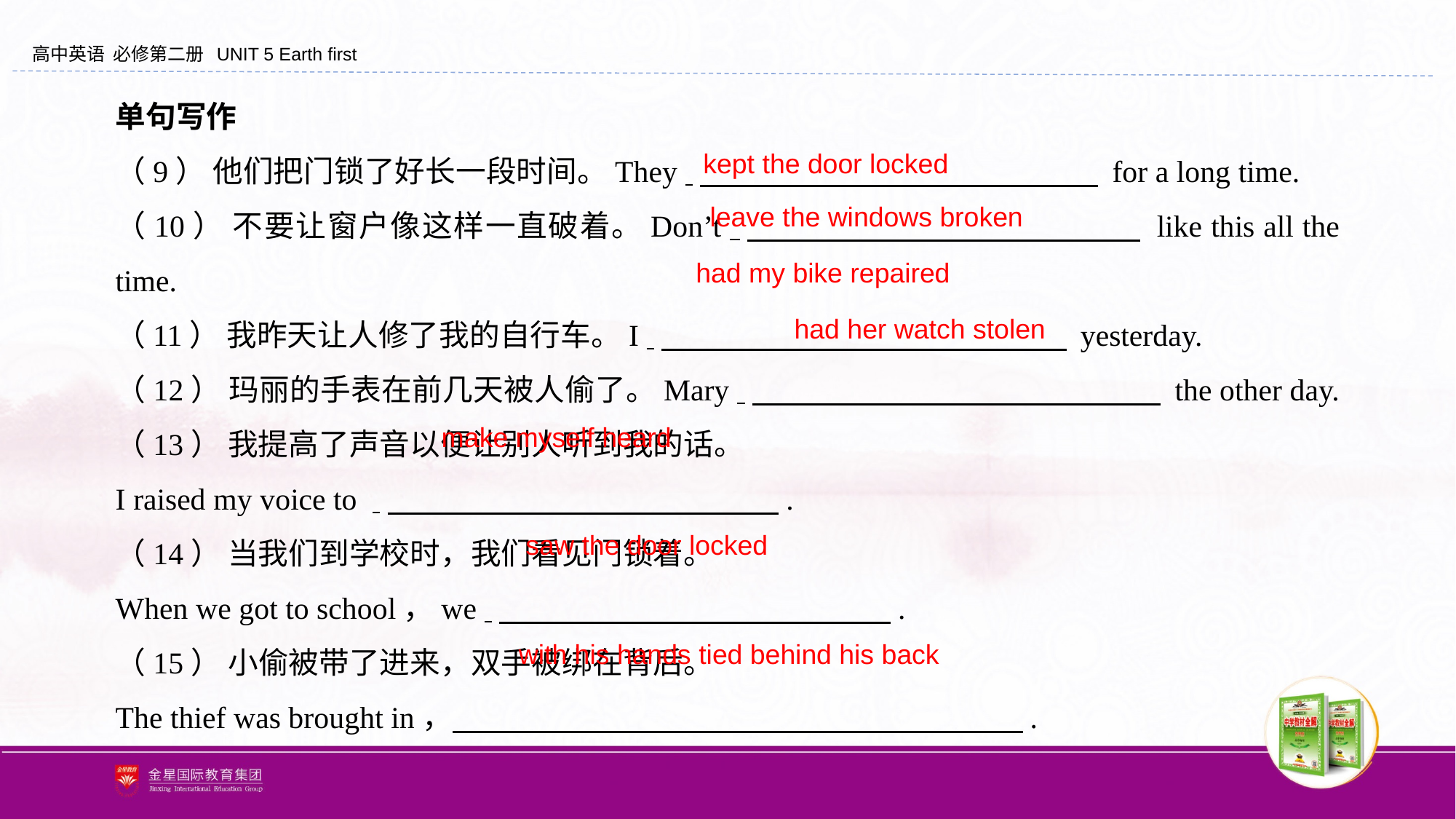

单句写作
（9） 他们把门锁了好长一段时间。They  　　　　  　　　　  　　　　  for a long time.
（10） 不要让窗户像这样一直破着。Don’t  　　　　  　　　　  　　　   like this all the time.
（11） 我昨天让人修了我的自行车。I  　　　　  　　　　  　　　　   yesterday.
（12） 玛丽的手表在前几天被人偷了。Mary  　　　　  　　　　  　　　　   the other day.
（13） 我提高了声音以便让别人听到我的话。
I raised my voice to   　　　　  　　　　  　　　　.
（14） 当我们到学校时，我们看见门锁着。
When we got to school，we  　　　　  　　　　  　　　　.
（15） 小偷被带了进来，双手被绑在背后。
The thief was brought in， 　　　　  　　　　 　　  　　　　  　　　.

kept the door locked
leave the windows broken
had my bike repaired
had her watch stolen
make myself heard
saw the door locked
with his hands tied behind his back